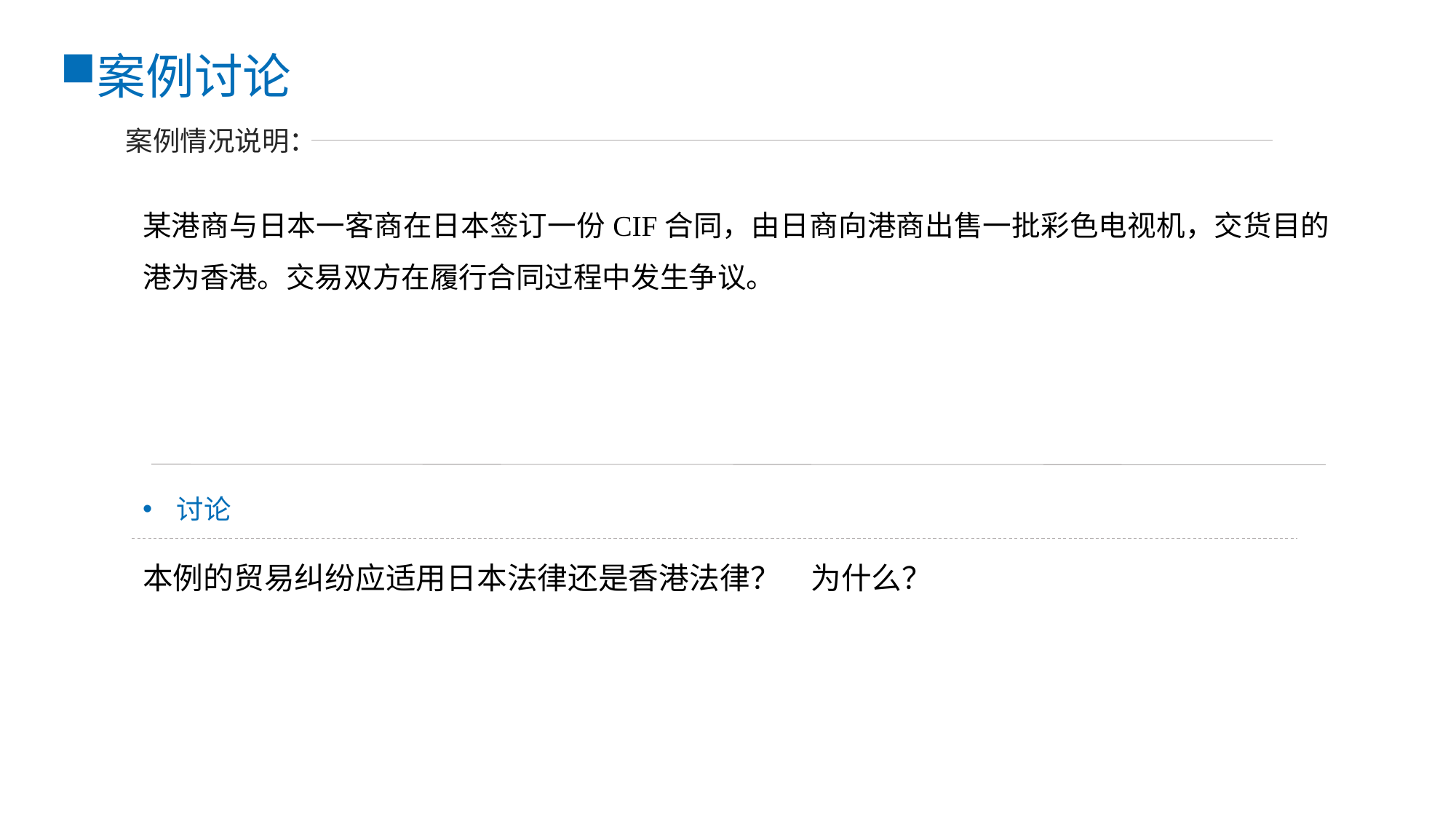

案例讨论
案例情况说明：
某港商与日本一客商在日本签订一份CIF合同，由日商向港商出售一批彩色电视机，交货目的港为香港。交易双方在履行合同过程中发生争议。
讨论
本例的贸易纠纷应适用日本法律还是香港法律？　为什么？